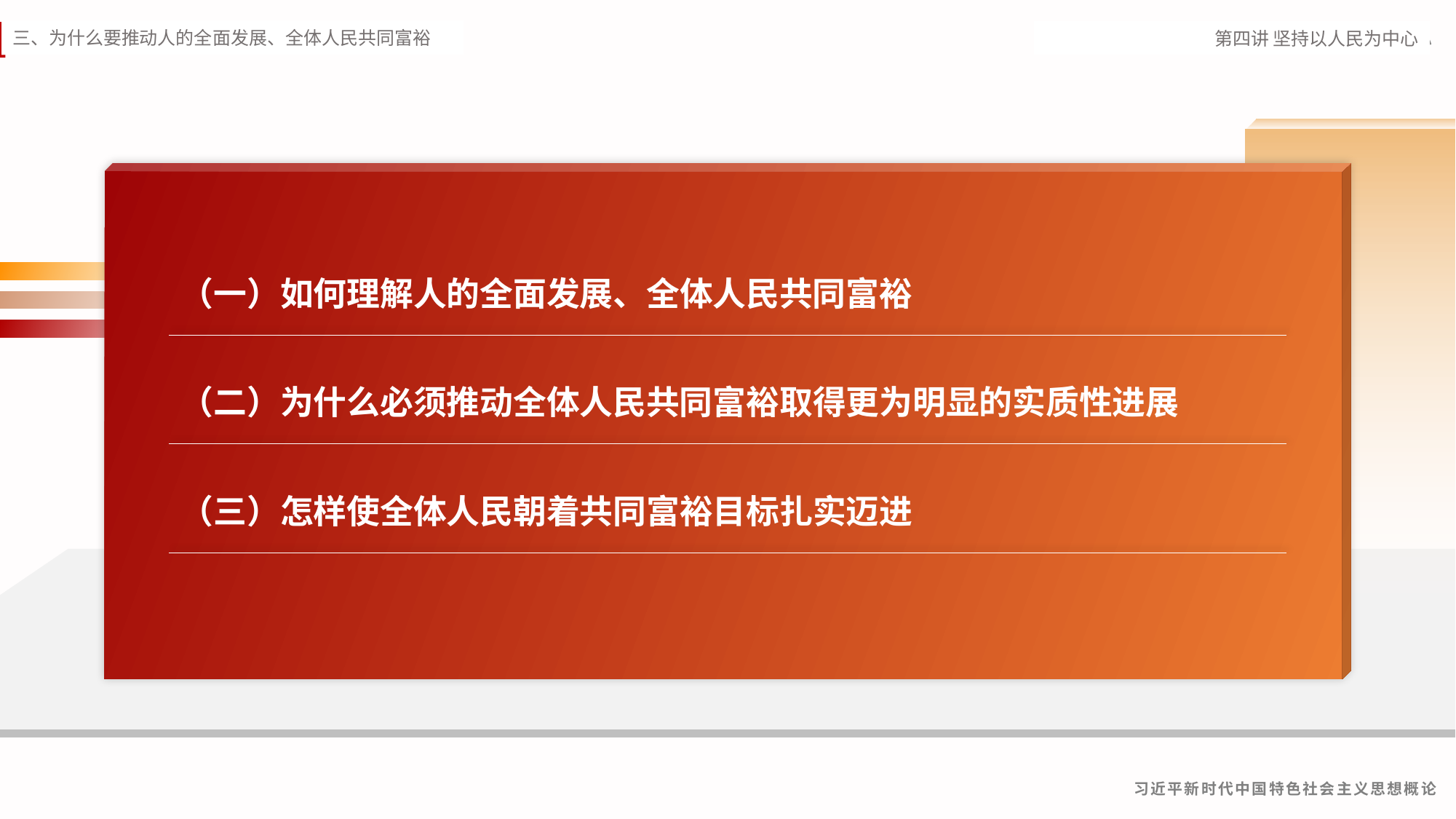

三、为什么要推动人的全面发展、全体人民共同富裕
第四讲 坚持以人民为中心

（一）如何理解人的全面发展、全体人民共同富裕
（二）为什么必须推动全体人民共同富裕取得更为明显的实质性进展
（三）怎样使全体人民朝着共同富裕目标扎实迈进